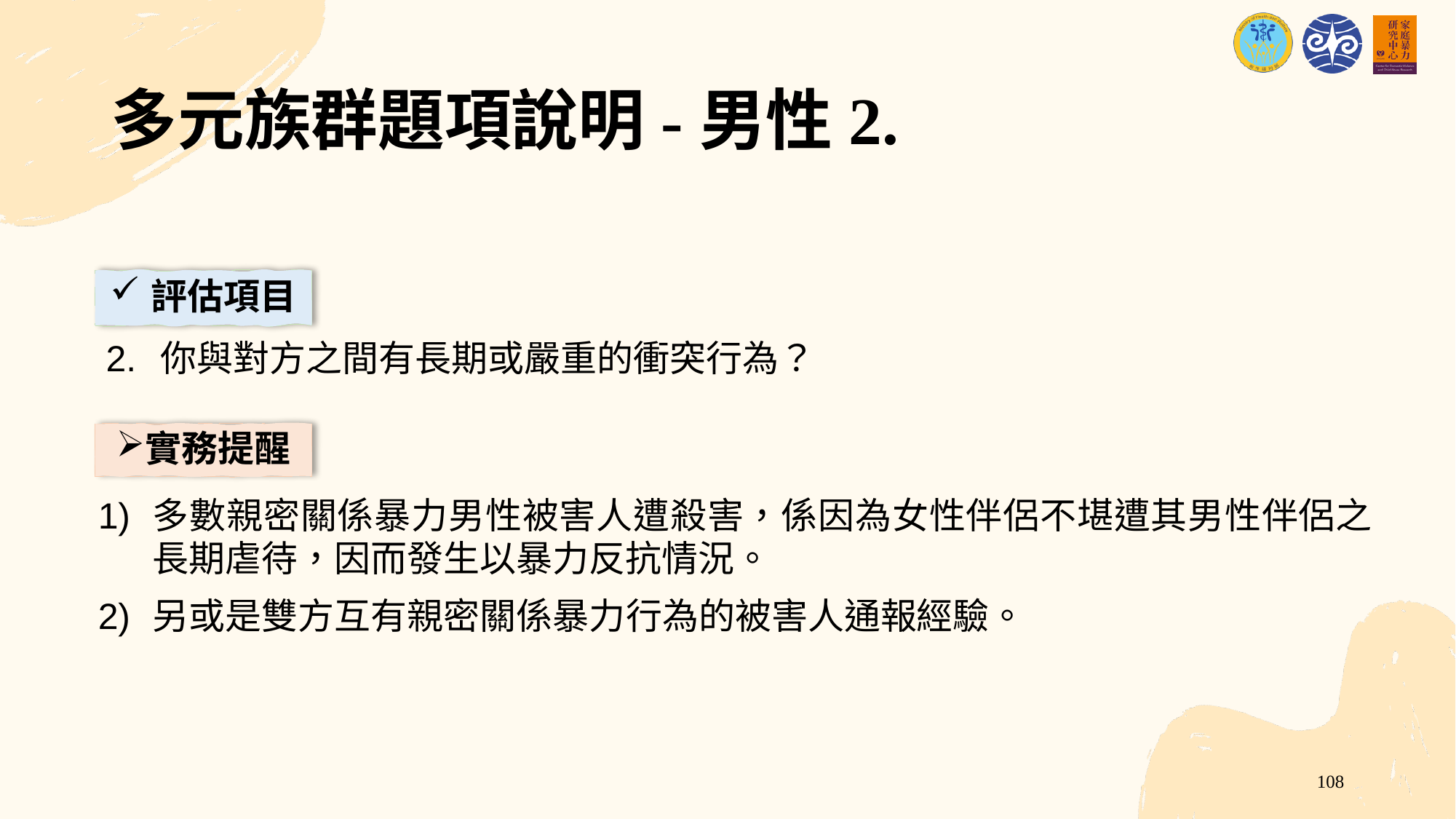

# 多元族群題項說明-男性2.
評估項目
你與對方之間有長期或嚴重的衝突行為？
實務提醒
多數親密關係暴力男性被害人遭殺害，係因為女性伴侶不堪遭其男性伴侶之長期虐待，因而發生以暴力反抗情況。
另或是雙方互有親密關係暴力行為的被害人通報經驗。
108